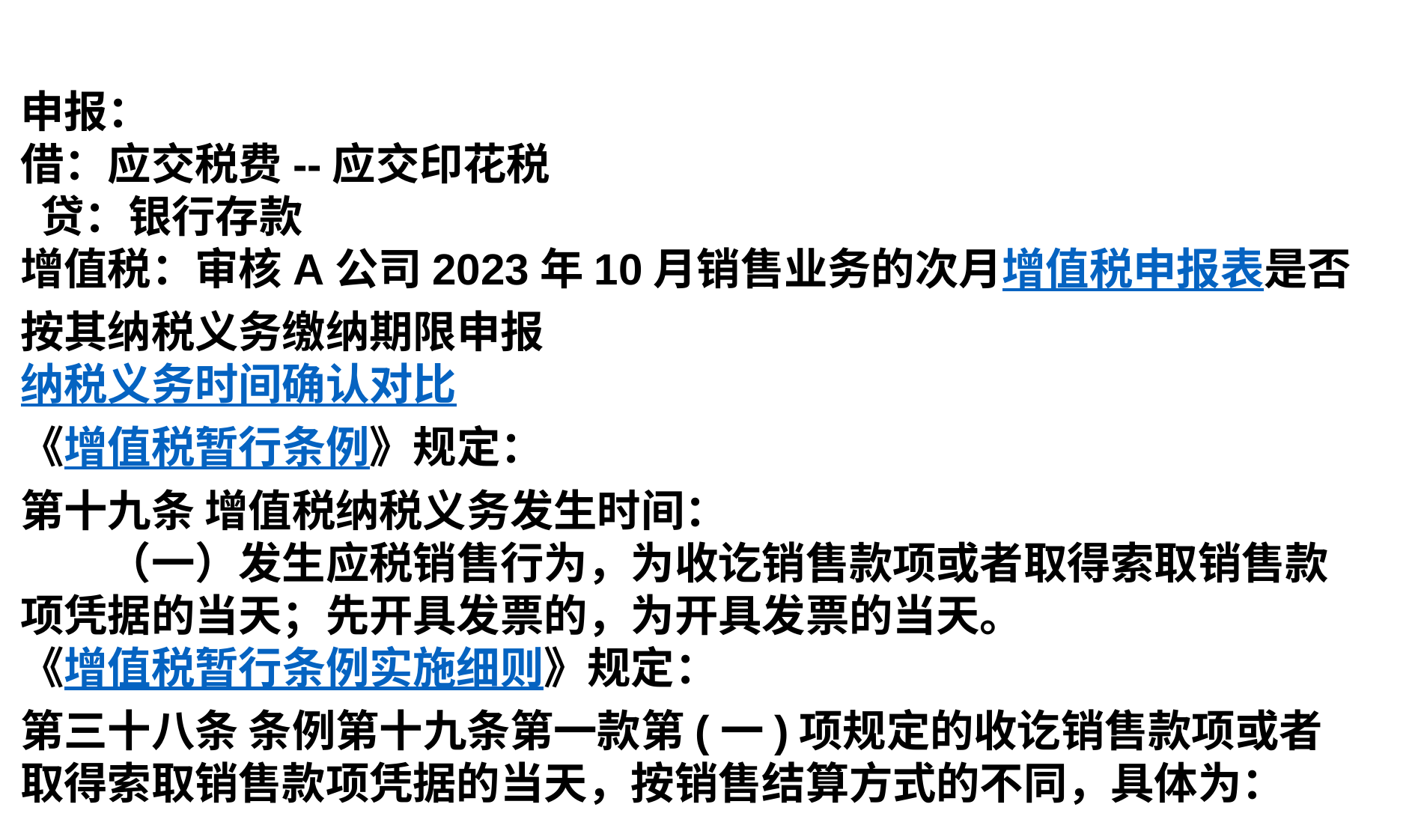

申报：
借：应交税费--应交印花税
 贷：银行存款
增值税：审核A公司2023年10月销售业务的次月增值税申报表是否按其纳税义务缴纳期限申报
纳税义务时间确认对比
《增值税暂行条例》规定：
第十九条 增值税纳税义务发生时间：
　　（一）发生应税销售行为，为收讫销售款项或者取得索取销售款项凭据的当天；先开具发票的，为开具发票的当天。
《增值税暂行条例实施细则》规定：
第三十八条 条例第十九条第一款第(一)项规定的收讫销售款项或者取得索取销售款项凭据的当天，按销售结算方式的不同，具体为：